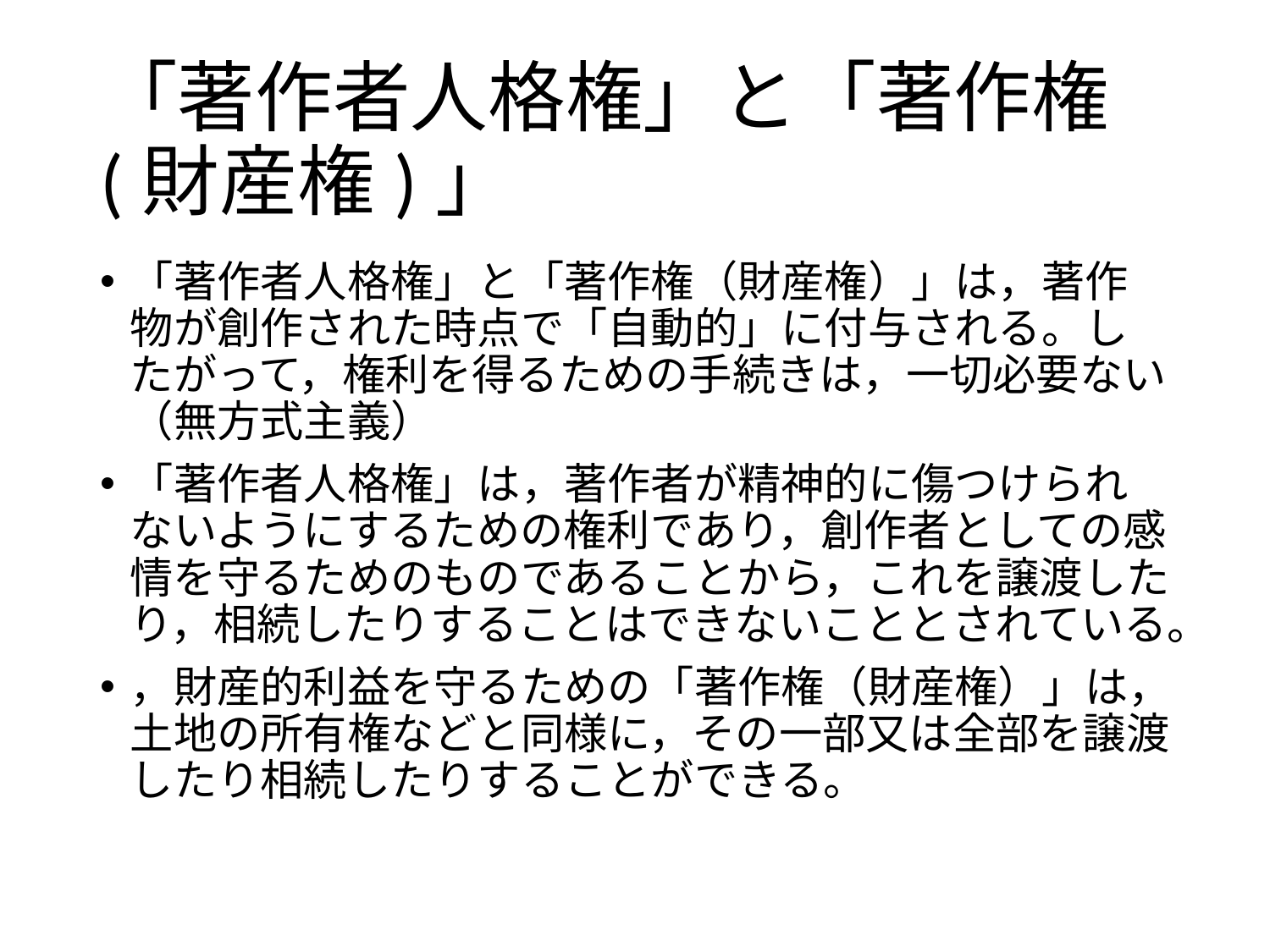

# 「著作者人格権」と「著作権 (財産権)」
「著作者人格権」と「著作権（財産権）」は，著作物が創作された時点で「自動的」に付与される。したがって，権利を得るための手続きは，一切必要ない（無方式主義）
「著作者人格権」は，著作者が精神的に傷つけられないようにするための権利であり，創作者としての感情を守るためのものであることから，これを譲渡したり，相続したりすることはできないこととされている。
，財産的利益を守るための「著作権（財産権）」は，土地の所有権などと同様に，その一部又は全部を譲渡したり相続したりすることができる。